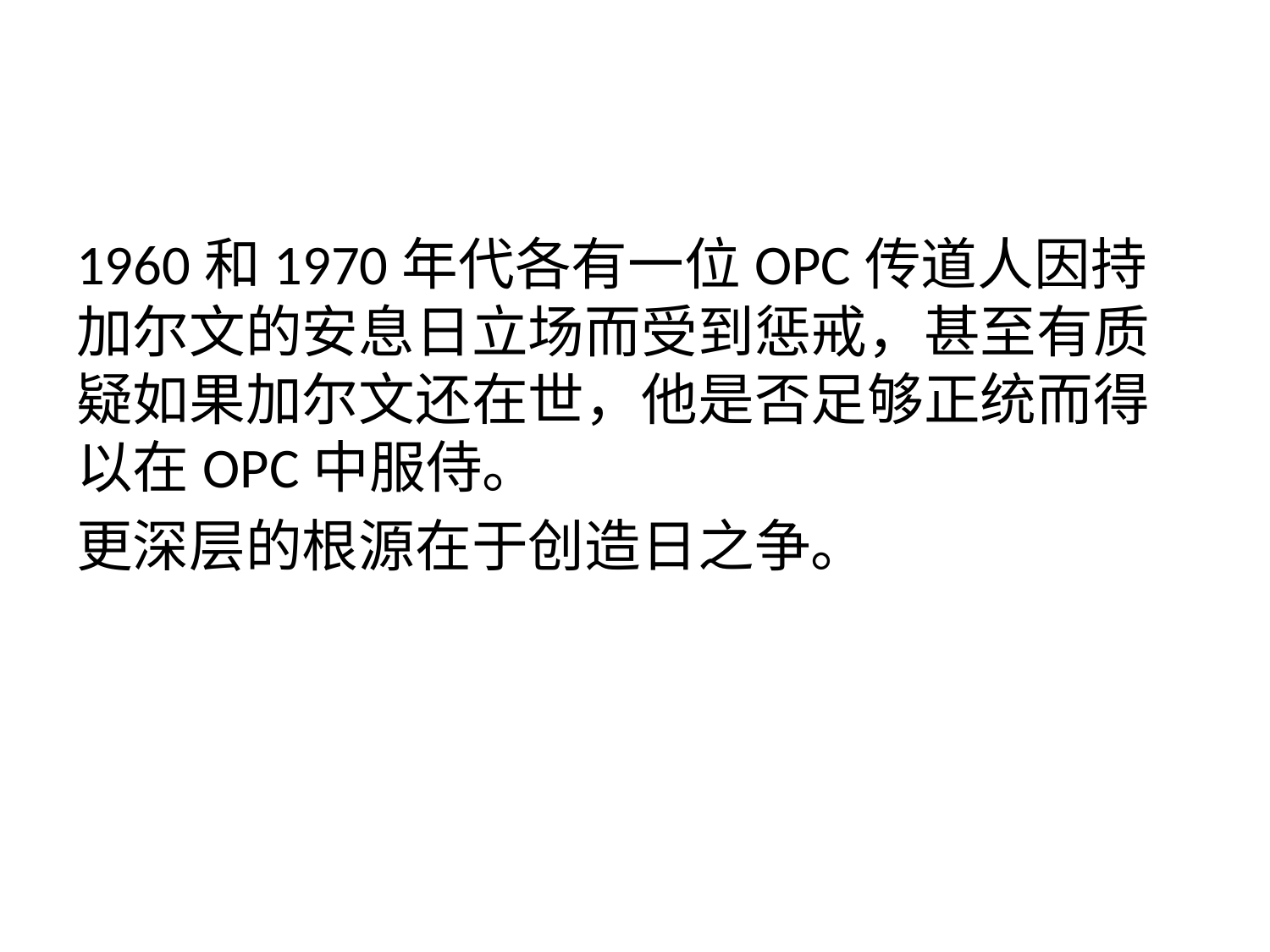

#
1960和1970年代各有一位OPC传道人因持加尔文的安息日立场而受到惩戒，甚至有质疑如果加尔文还在世，他是否足够正统而得以在OPC中服侍。
更深层的根源在于创造日之争。